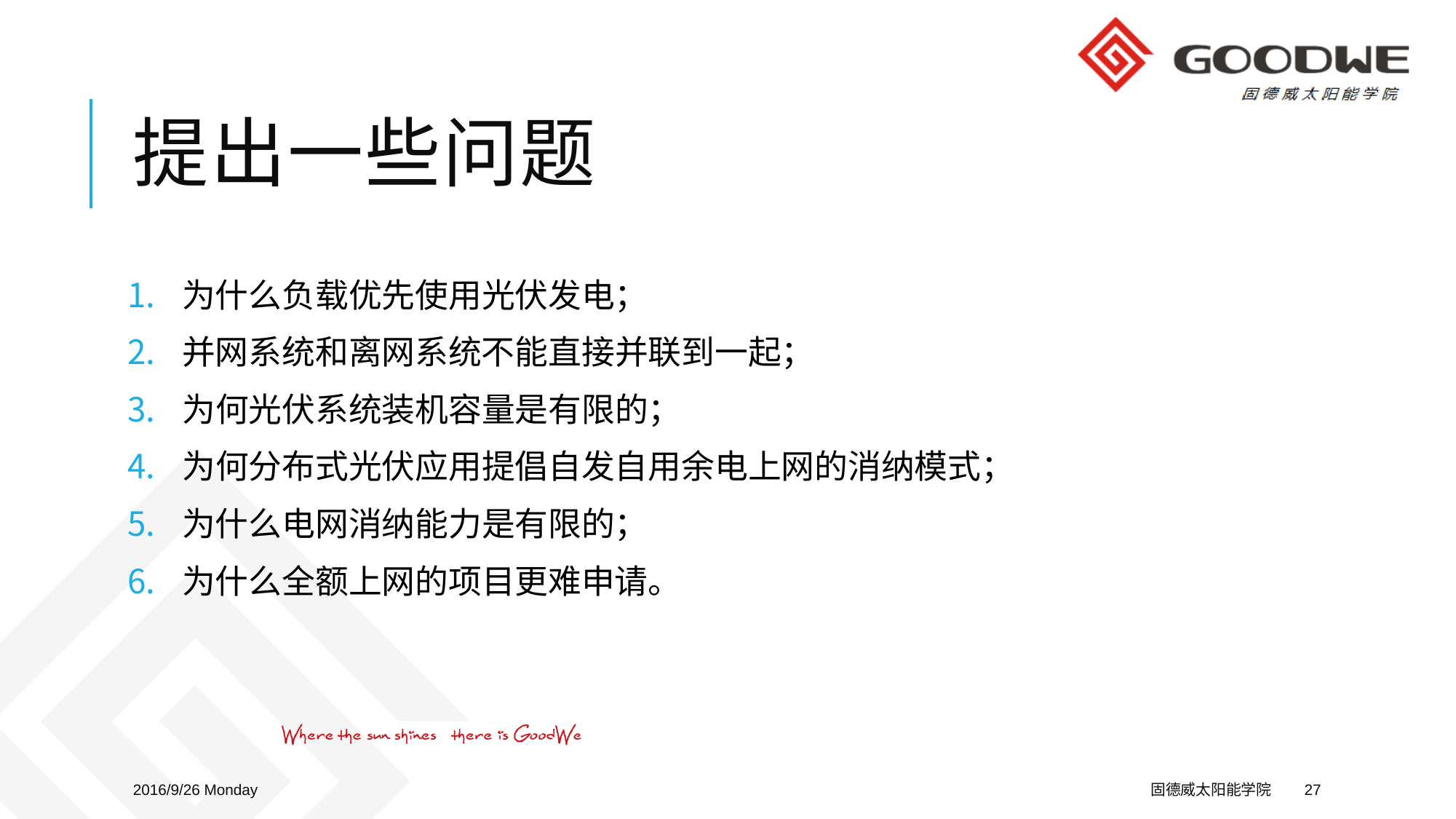

# 提出一些问题
为什么负载优先使用光伏发电；
并网系统和离网系统不能直接并联到一起；
为何光伏系统装机容量是有限的；
为何分布式光伏应用提倡自发自用余电上网的消纳模式；
为什么电网消纳能力是有限的；
为什么全额上网的项目更难申请。

2016/9/26 Monday
固德威太阳能学院
27